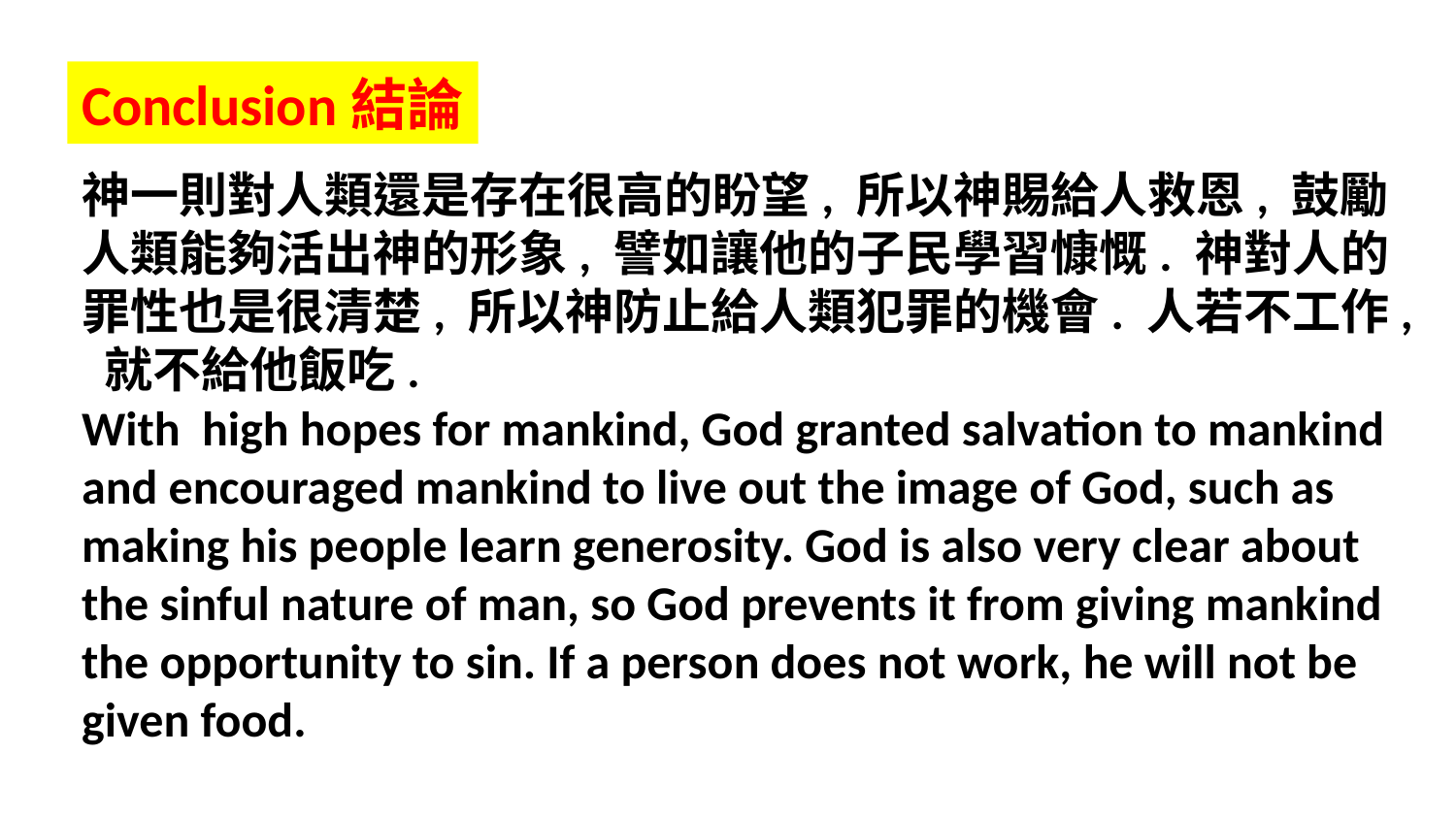

Conclusion結論
神一則對人類還是存在很高的盼望, 所以神賜給人救恩, 鼓勵人類能夠活出神的形象, 譬如讓他的子民學習慷慨. 神對人的罪性也是很清楚, 所以神防止給人類犯罪的機會. 人若不工作, 就不給他飯吃.
With  high hopes for mankind, God granted salvation to mankind and encouraged mankind to live out the image of God, such as making his people learn generosity. God is also very clear about the sinful nature of man, so God prevents it from giving mankind the opportunity to sin. If a person does not work, he will not be given food.